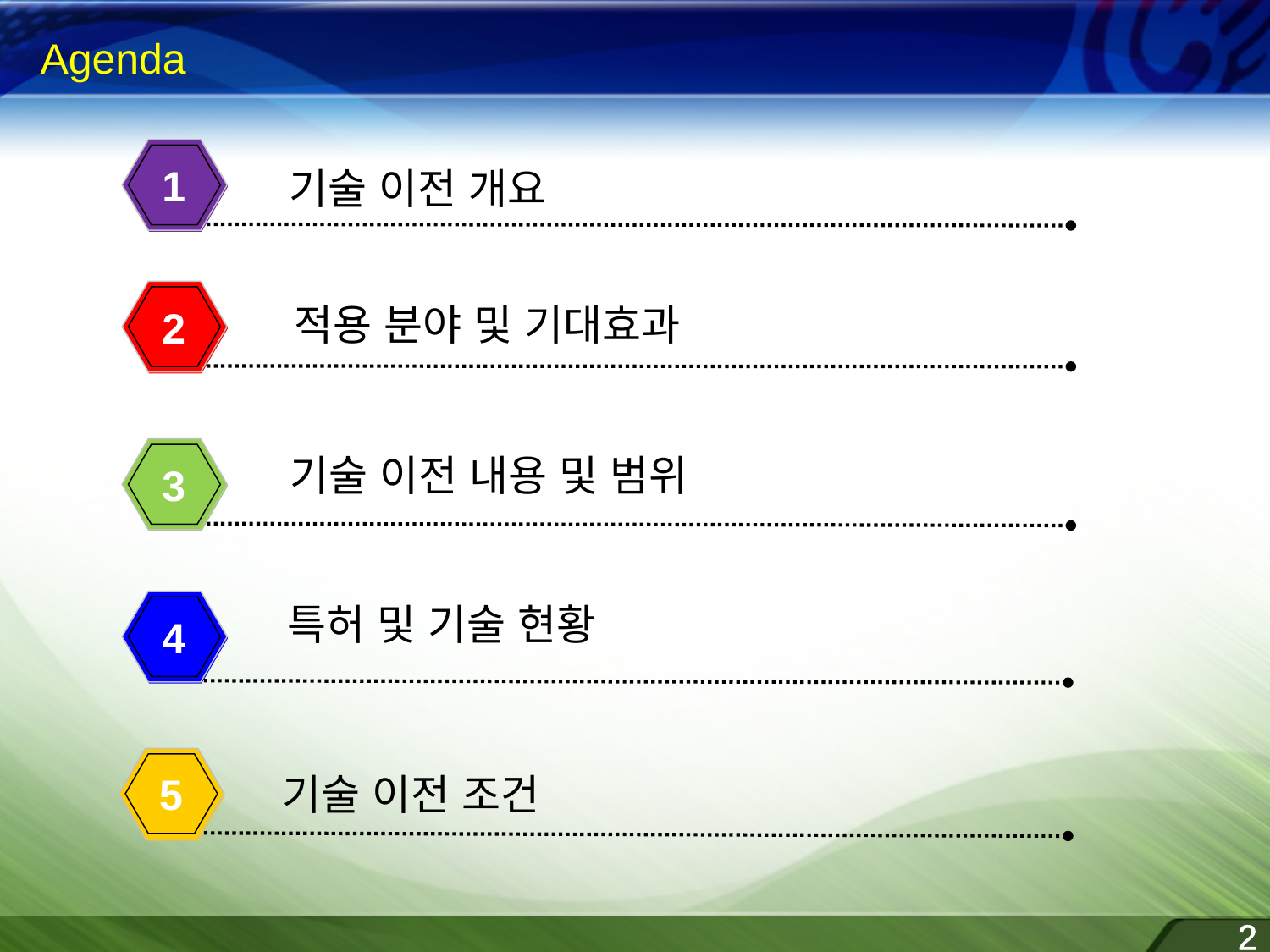

Agenda

1
기술 이전 개요

적용 분야 및 기대효과
2

기술 이전 내용 및 범위
3

특허 및 기술 현황
4

기술 이전 조건
5